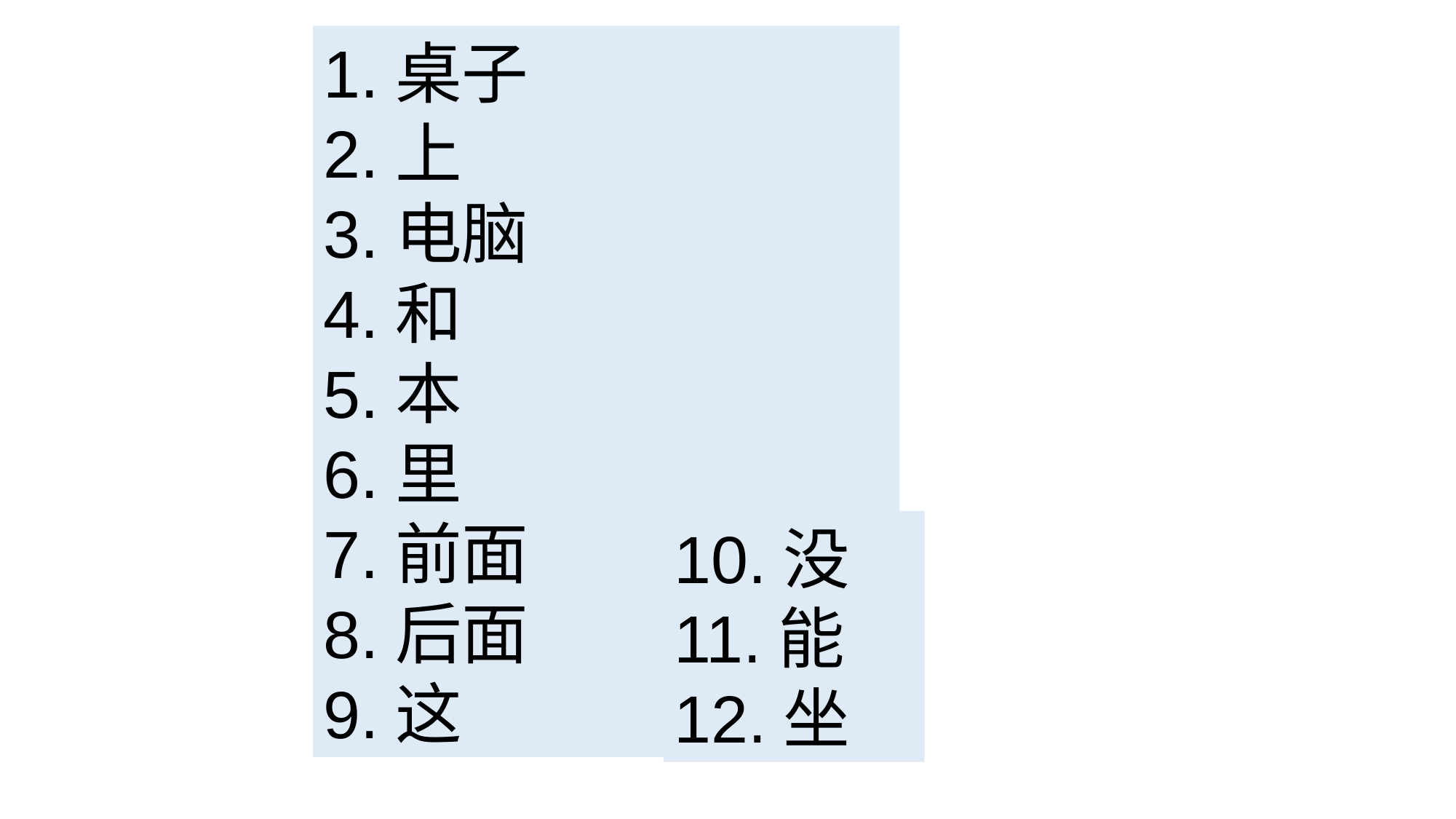

1.桌子
2.上
3.电脑
4.和
5.本
6.里
7.前面
8.后面
9.这
10.没
11.能
12.坐